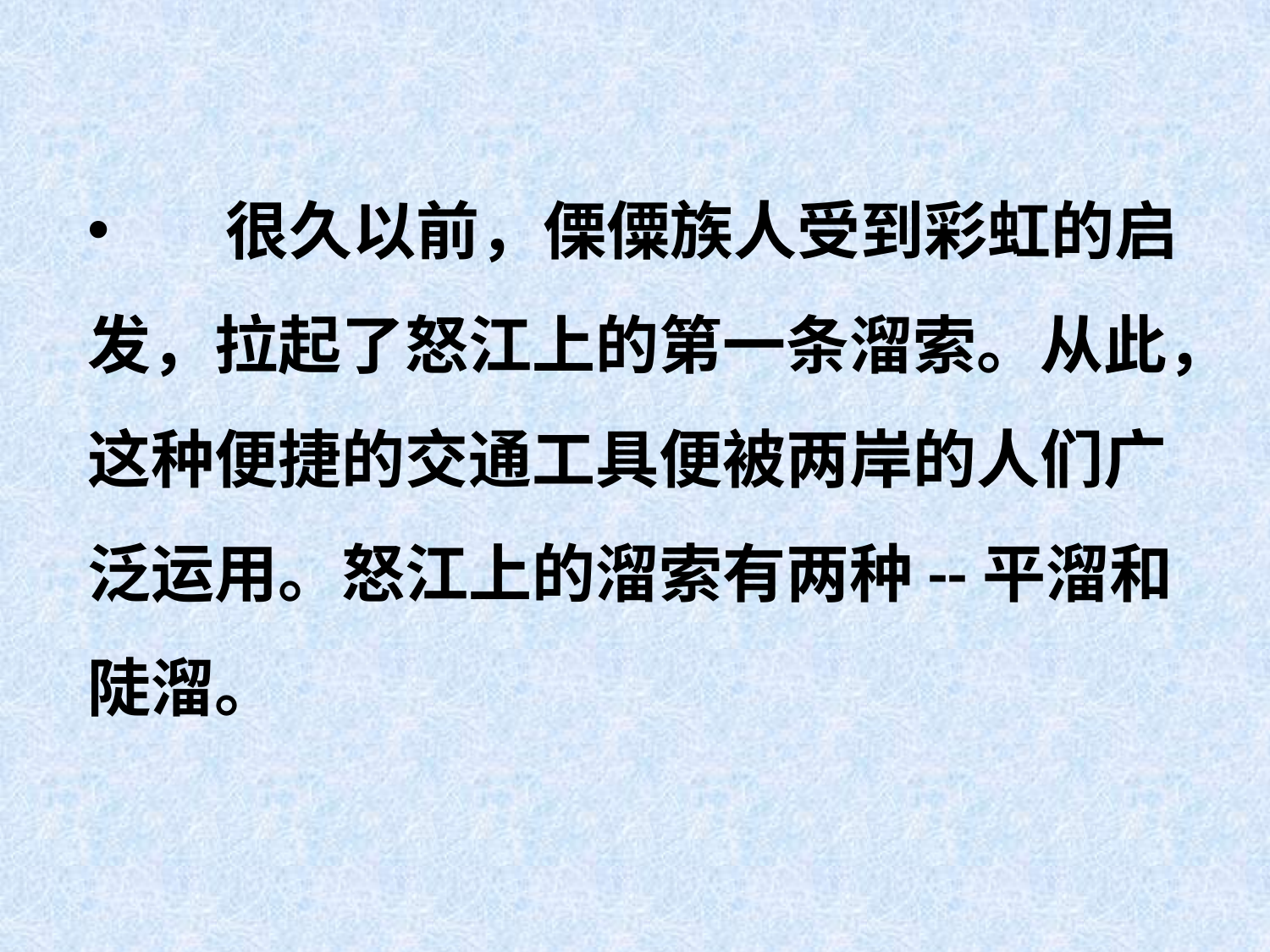

很久以前，傈僳族人受到彩虹的启发，拉起了怒江上的第一条溜索。从此，这种便捷的交通工具便被两岸的人们广泛运用。怒江上的溜索有两种--平溜和陡溜。